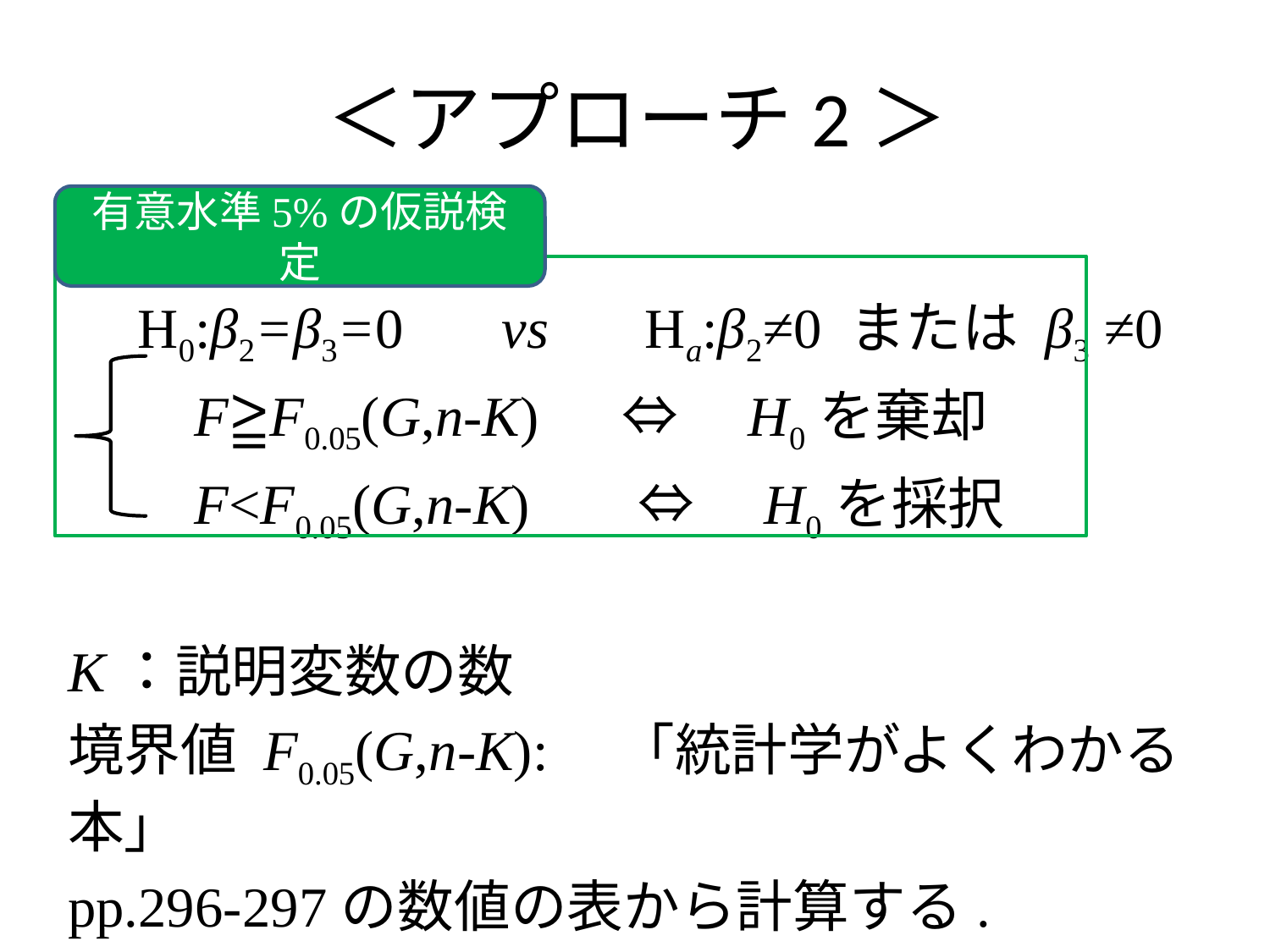

# ＜アプローチ2＞

有意水準5%の仮説検定

　H0:β2=β3=0 　vs　 Ha:β2≠0 または β3 ≠0
　　F≧F0.05(G,n-K)　 ⇔　H0を棄却
　　F<F0.05(G,n-K)　   ⇔　H0を採択

K：説明変数の数
境界値 F0.05(G,n-K):　「統計学がよくわかる本」
pp.296-297の数値の表から計算する.